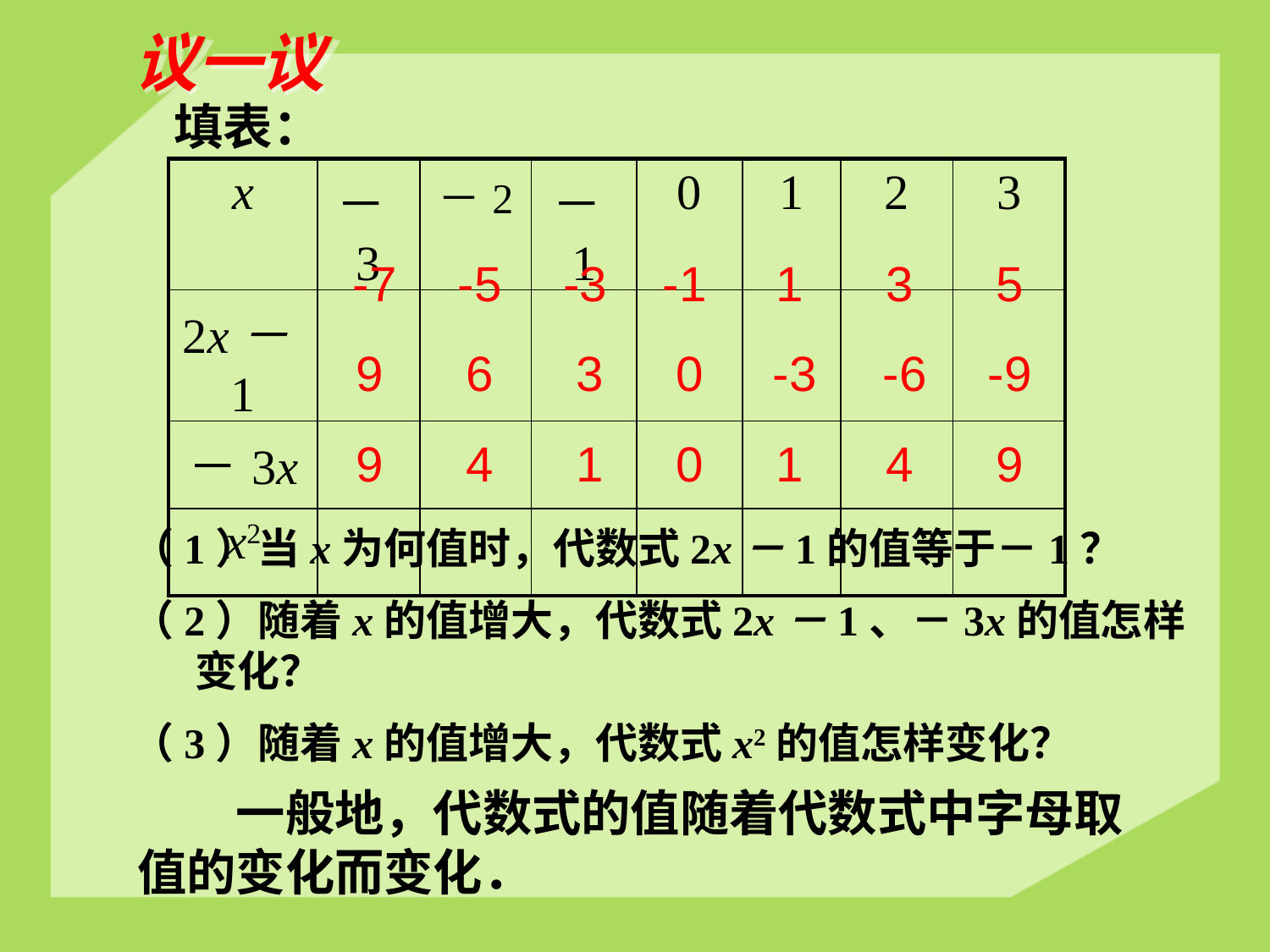

议一议
填表：
| x | －3 | －2 | －1 | 0 | 1 | 2 | 3 |
| --- | --- | --- | --- | --- | --- | --- | --- |
| 2x－1 |  |  |  |  |  |  |  |
| －3x |  |  |  |  |  |  |  |
| x2 |  |  |  |  |  |  |  |
-7
-5
-3
-1
1
3
5
9
6
3
0
-3
-6
-9
9
4
1
0
1
4
9
（1）当x为何值时，代数式2x－1的值等于－1？
（2）随着x的值增大，代数式2x－1、－3x的值怎样变化？
（3）随着x的值增大，代数式x2的值怎样变化？
　　一般地，代数式的值随着代数式中字母取值的变化而变化．